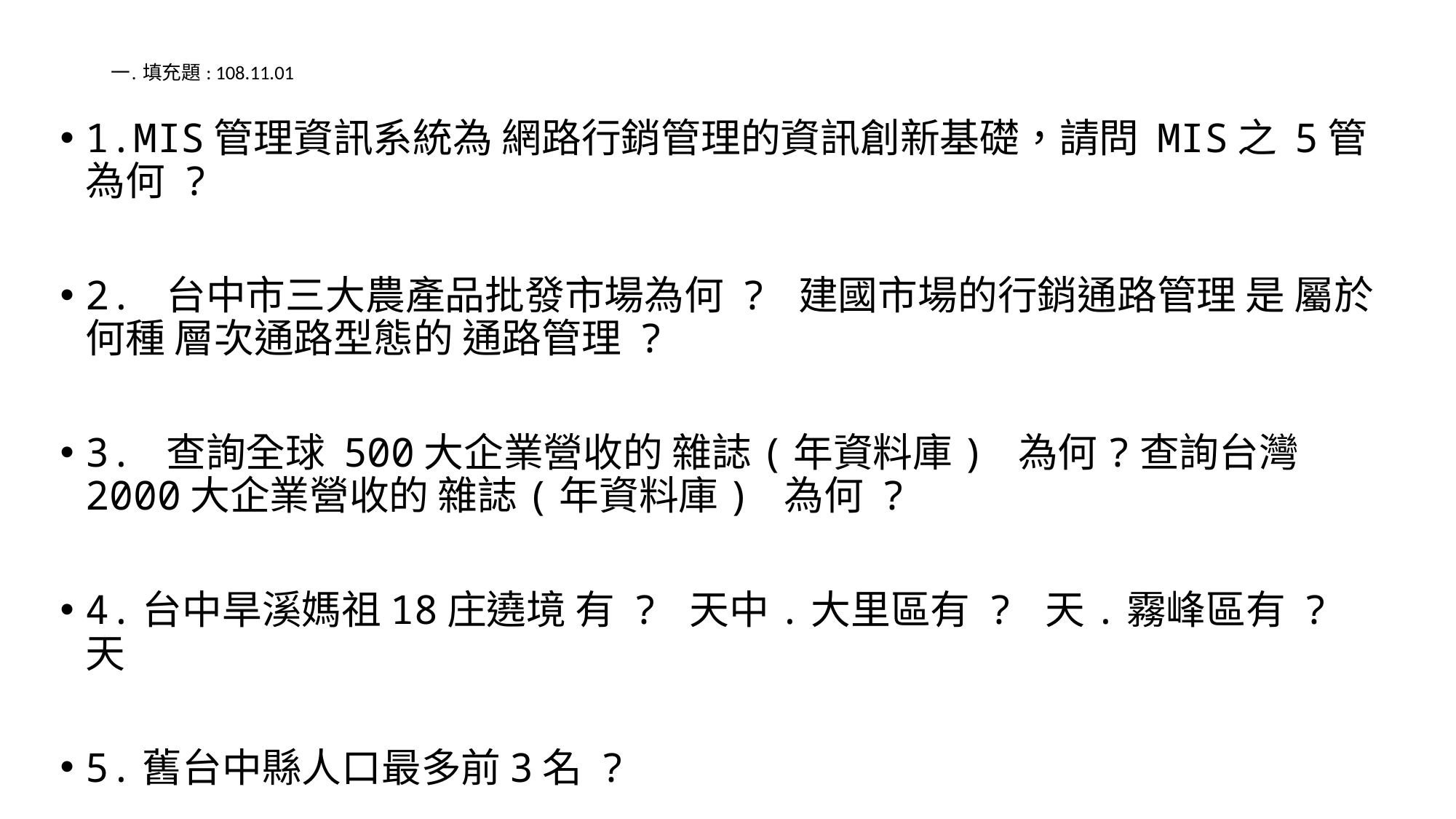

# 一.	填充題 : 108.11.01
1.MIS管理資訊系統為 網路行銷管理的資訊創新基礎，請問 MIS之 5管 為何 ?

2. 台中市三大農產品批發市場為何 ? 建國市場的行銷通路管理 是 屬於 何種 層次通路型態的 通路管理 ?

3. 查詢全球 500大企業營收的 雜誌(年資料庫) 為何?查詢台灣 2000大企業營收的 雜誌(年資料庫) 為何 ?

4.台中旱溪媽祖18庄遶境 有 ? 天中.大里區有 ? 天.霧峰區有 ? 天

5.舊台中縣人口最多前3名 ?